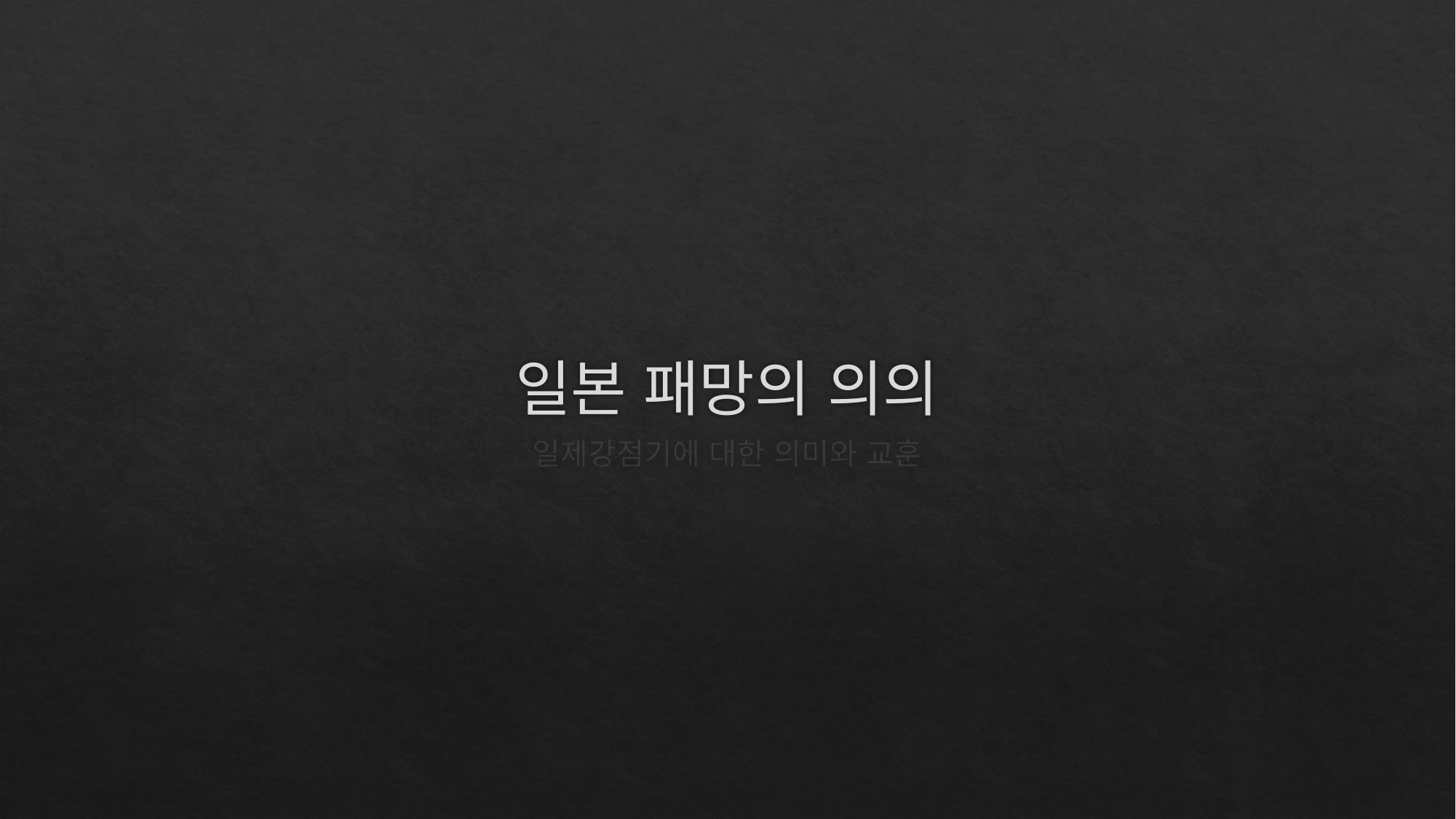

# 일본 패망의 의의
일제강점기에 대한 의미와 교훈